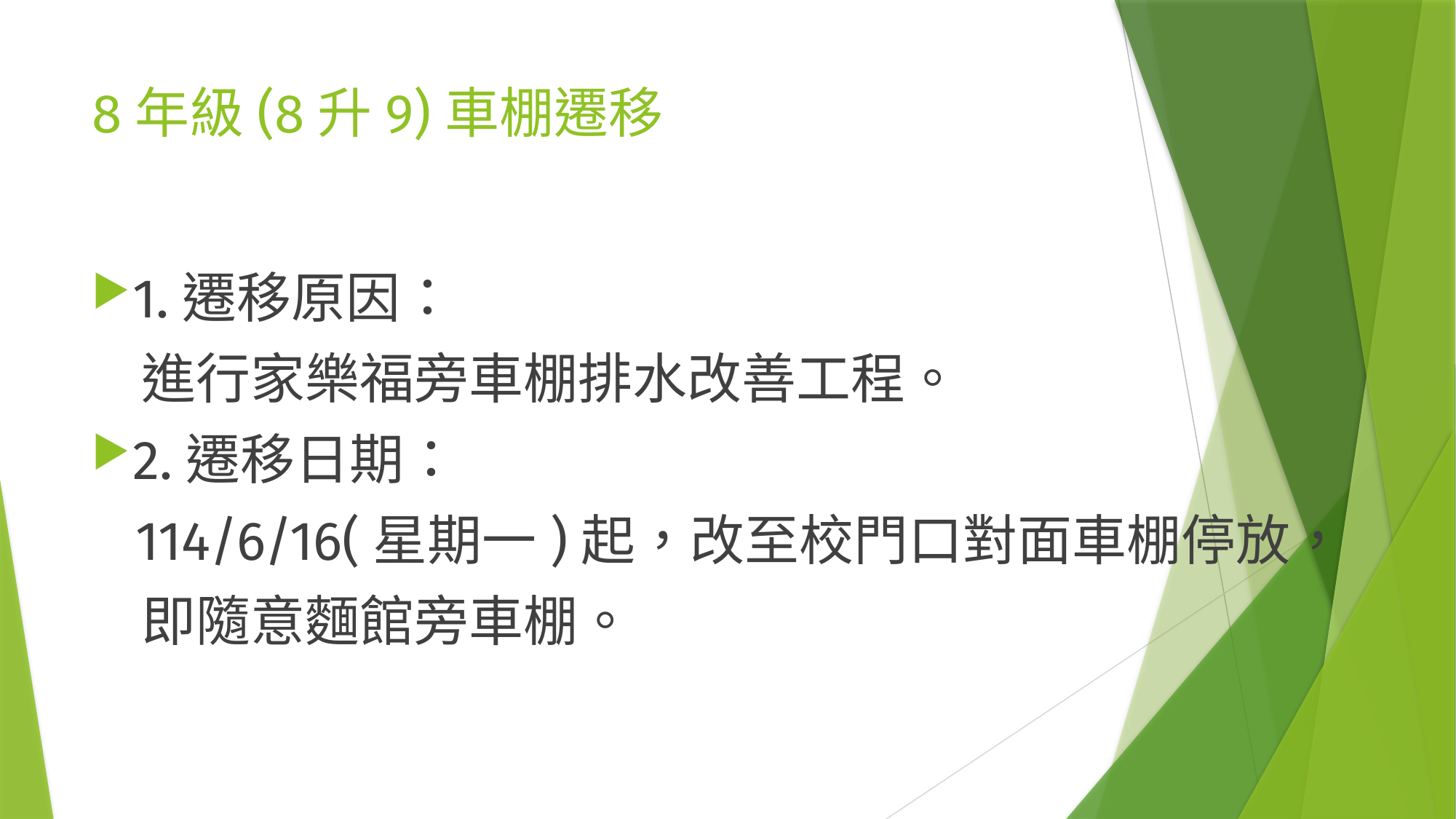

# 8年級(8升9)車棚遷移
1.遷移原因：
   進行家樂福旁車棚排水改善工程。
2.遷移日期：
   114/6/16(星期一)起，改至校門口對面車棚停放，
   即隨意麵館旁車棚。